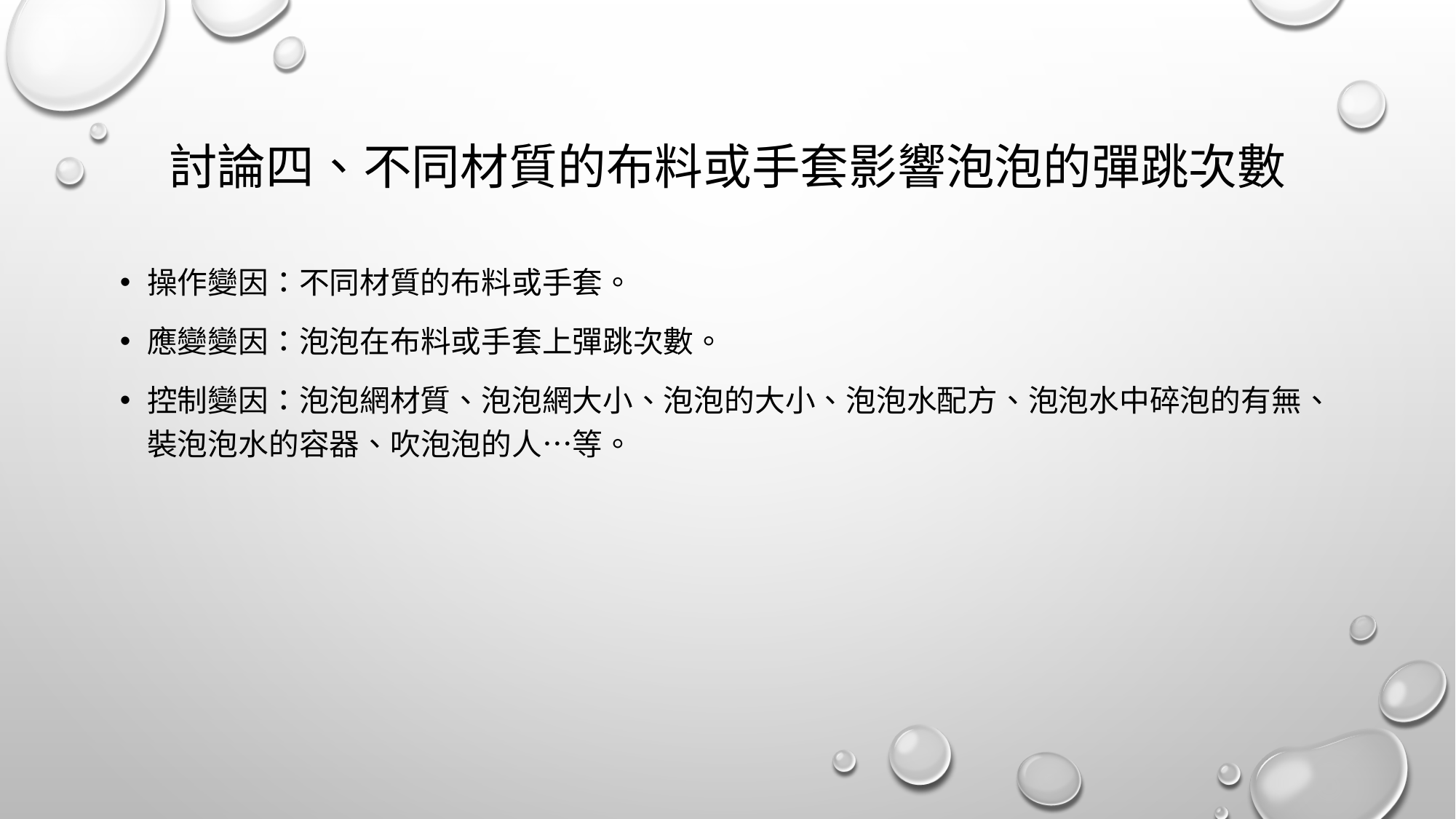

# 討論四、不同材質的布料或手套影響泡泡的彈跳次數
操作變因：不同材質的布料或手套。
應變變因：泡泡在布料或手套上彈跳次數。
控制變因：泡泡網材質、泡泡網大小、泡泡的大小、泡泡水配方、泡泡水中碎泡的有無、裝泡泡水的容器、吹泡泡的人…等。